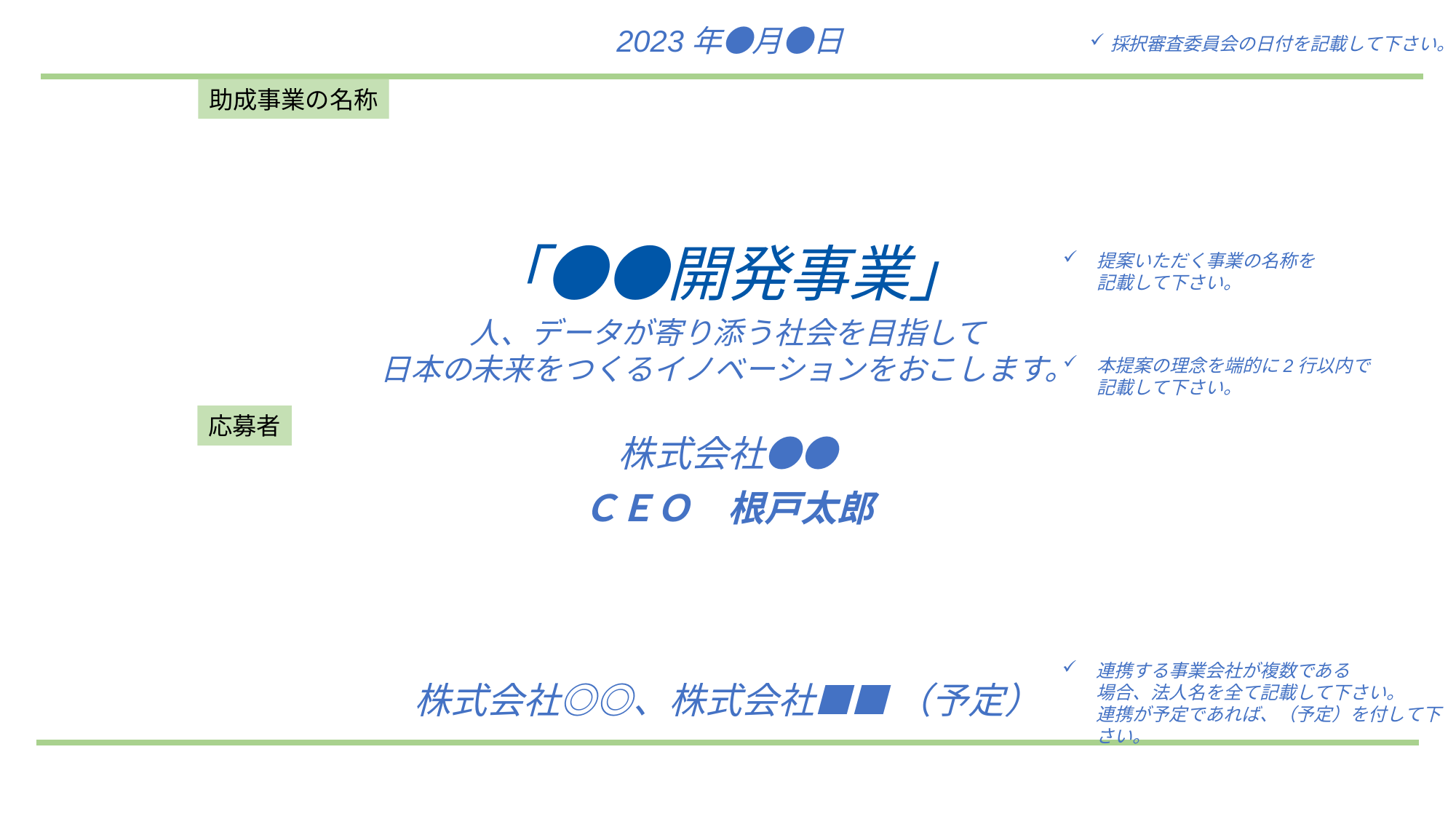

2023年●月●日
採択審査委員会の日付を記載して下さい。
助成事業の名称
# 「●●開発事業」
提案いただく事業の名称を
記載して下さい。
人、データが寄り添う社会を目指して
日本の未来をつくるイノベーションをおこします。
本提案の理念を端的に2行以内で
記載して下さい。
応募者
株式会社●●
ＣＥＯ　根戸太郎
連携する事業会社が複数である
場合、法人名を全て記載して下さい。
連携が予定であれば、（予定）を付して下さい。
株式会社◎◎、株式会社■■ （予定）